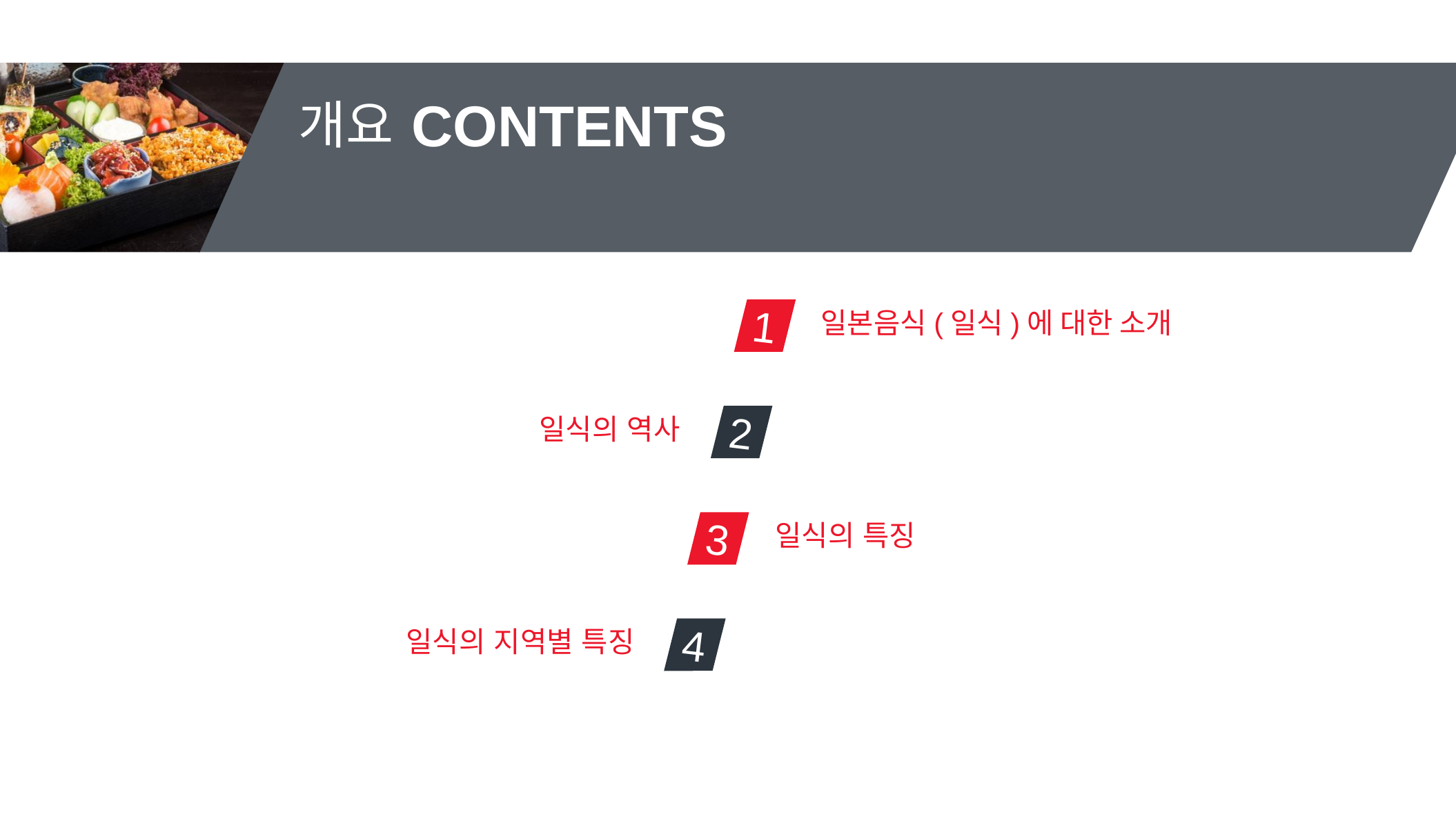

개요
CONTENTS
1
일본음식(일식)에 대한 소개
2
일식의 역사
3
일식의 특징
4
일식의 지역별 특징